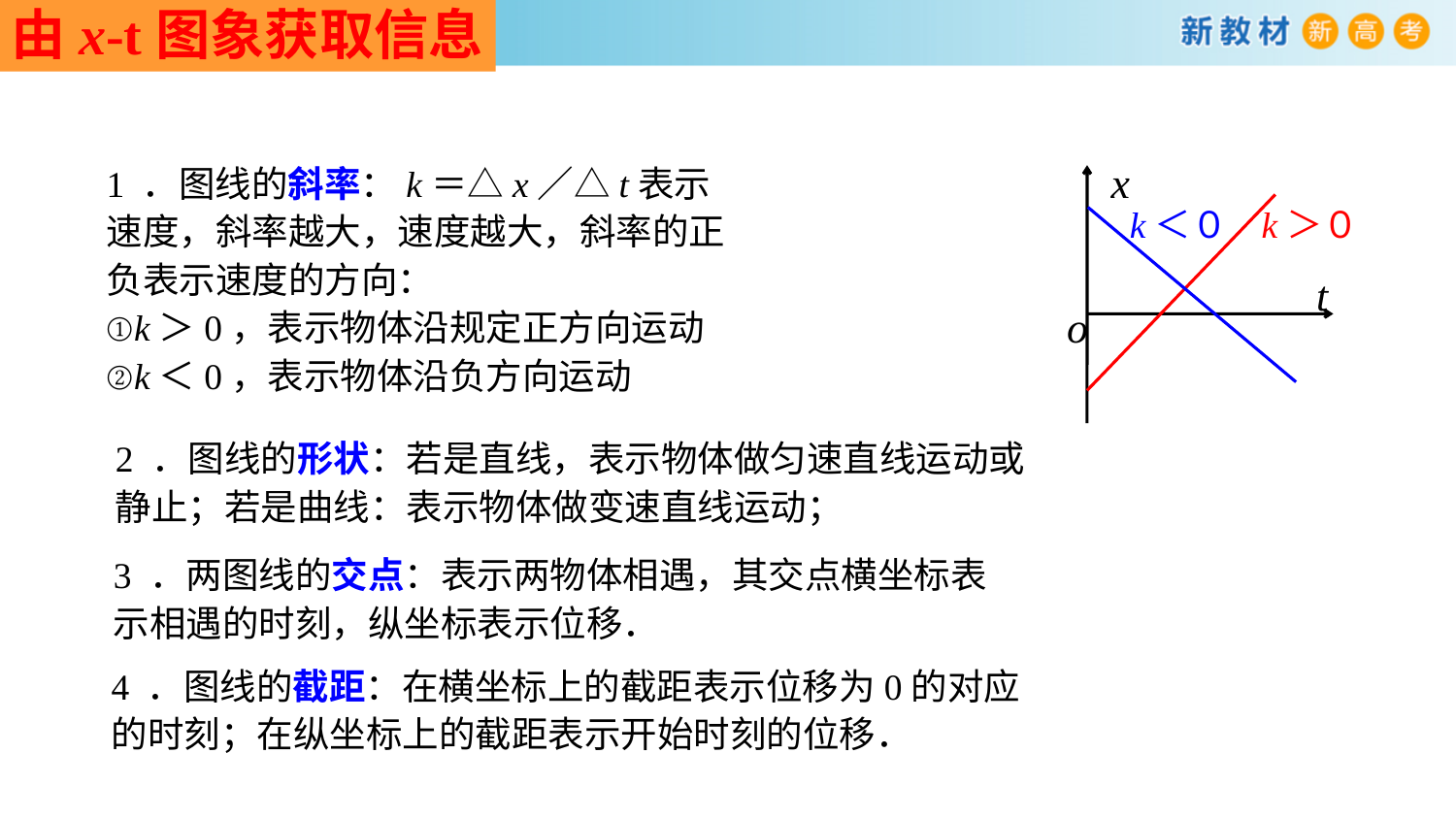

由x-t图象获取信息
x

k＜０
k＞０

t
o

1 ．图线的斜率：k＝△x／△t表示速度，斜率越大，速度越大，斜率的正负表示速度的方向：
①k＞0，表示物体沿规定正方向运动
②k＜0，表示物体沿负方向运动

2 ．图线的形状：若是直线，表示物体做匀速直线运动或静止；若是曲线：表示物体做变速直线运动；
3 ．两图线的交点：表示两物体相遇，其交点横坐标表示相遇的时刻，纵坐标表示位移．
4 ．图线的截距：在横坐标上的截距表示位移为0的对应的时刻；在纵坐标上的截距表示开始时刻的位移．